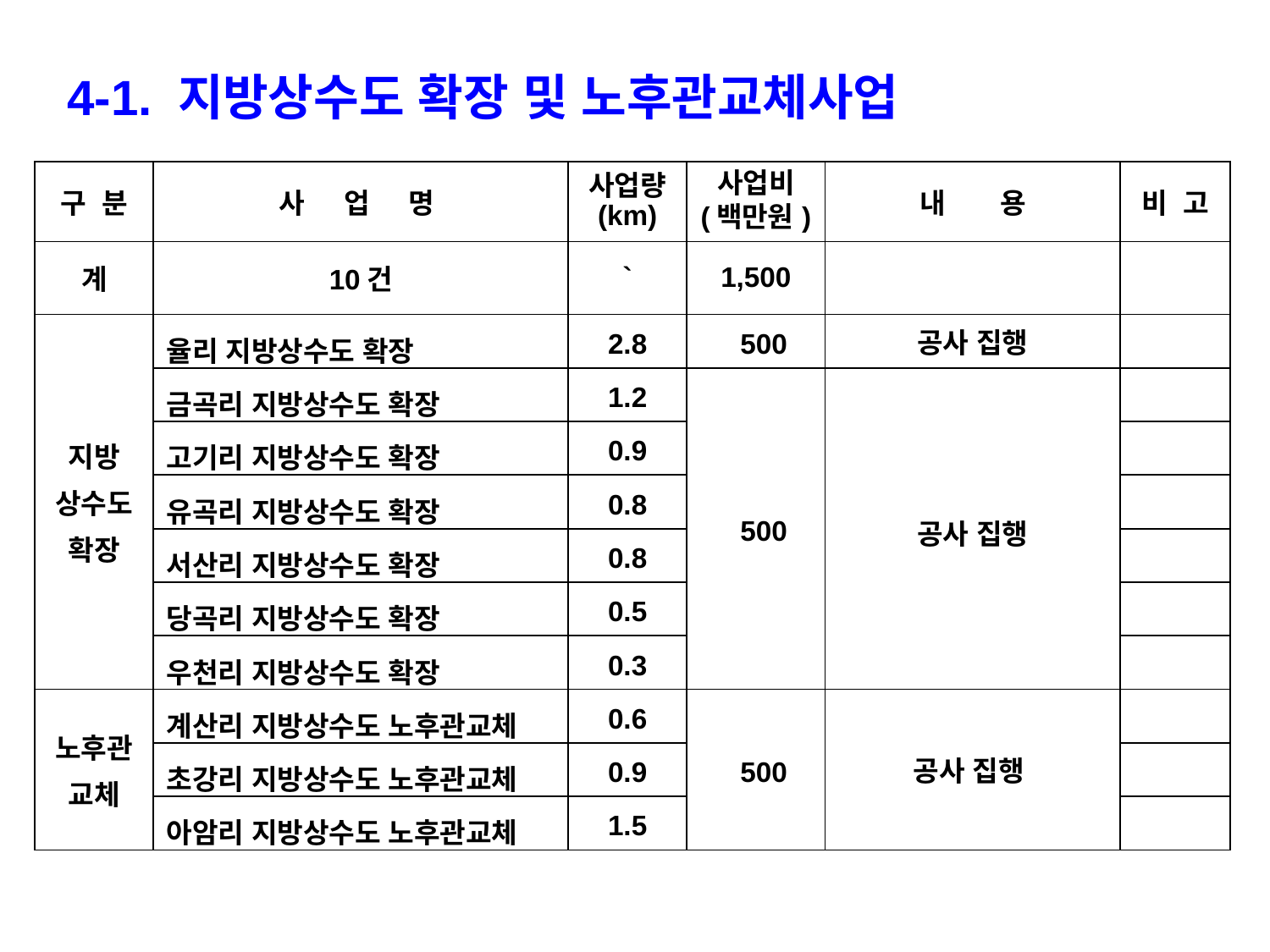

4-1. 지방상수도 확장 및 노후관교체사업
| 구 분 | 사 업 명 | 사업량 (km) | 사업비 (백만원) | 내 용 | 비 고 |
| --- | --- | --- | --- | --- | --- |
| 계 | 10건 | ` | 1,500 |  |  |
| 지방 상수도 확장 | 율리 지방상수도 확장 | 2.8 | 500 | 공사 집행 |  |
|  | 금곡리 지방상수도 확장 | 1.2 | 500 | 공사 집행 |  |
|  | 고기리 지방상수도 확장 | 0.9 |  |  |  |
|  | 유곡리 지방상수도 확장 | 0.8 |  |  |  |
|  | 서산리 지방상수도 확장 | 0.8 |  |  |  |
|  | 당곡리 지방상수도 확장 | 0.5 |  |  |  |
|  | 우천리 지방상수도 확장 | 0.3 |  |  |  |
| 노후관 교체 | 계산리 지방상수도 노후관교체 | 0.6 | 500 | 공사 집행 |  |
|  | 초강리 지방상수도 노후관교체 | 0.9 |  |  |  |
|  | 아암리 지방상수도 노후관교체 | 1.5 |  |  |  |